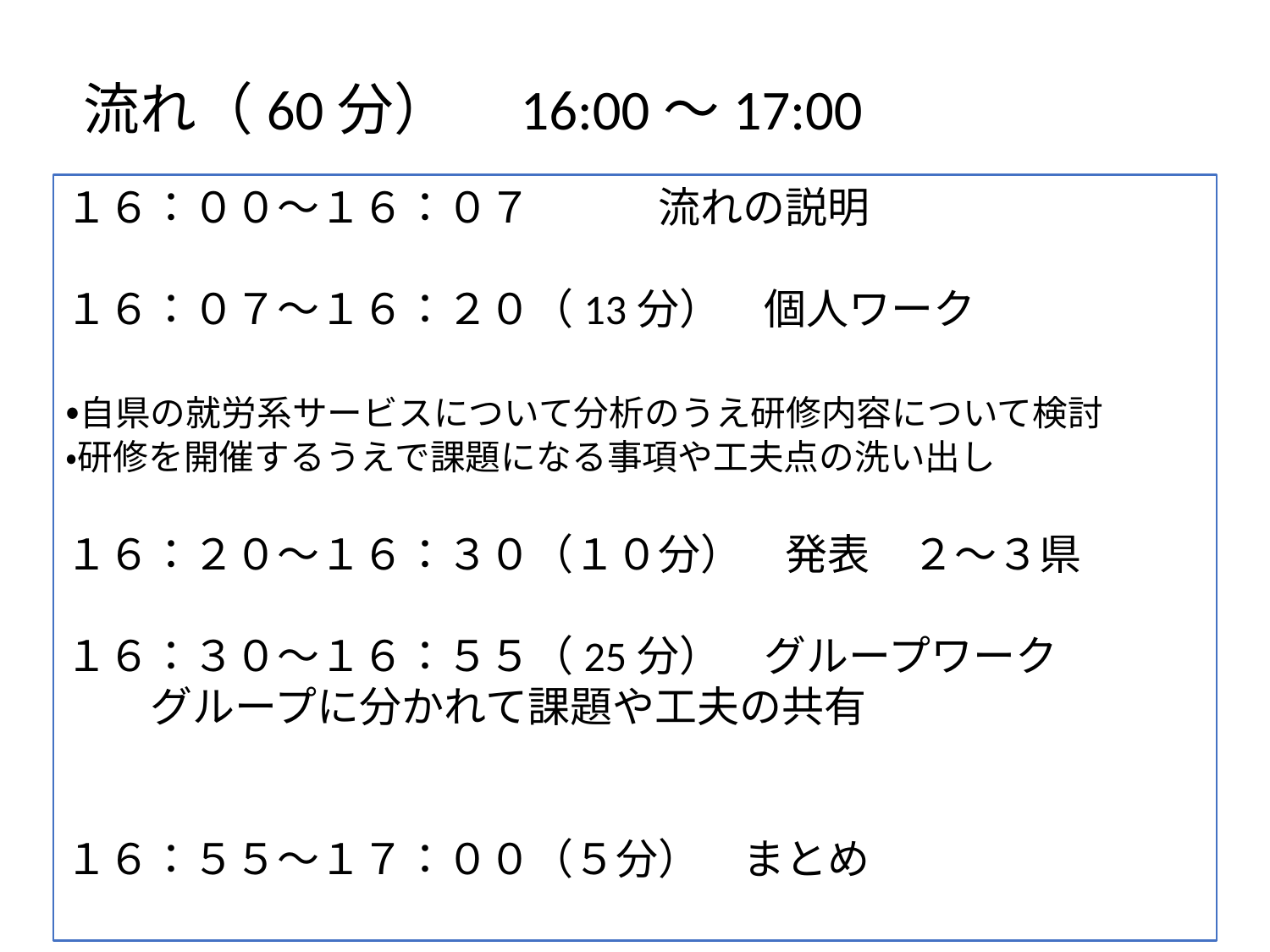

流れ（60分）　16:00～17:00
１６：００～１６：０７　　　流れの説明

１６：０７～１６：２０（13分）　個人ワーク

・自県の就労系サービスについて分析のうえ研修内容について検討
・研修を開催するうえで課題になる事項や工夫点の洗い出し

１６：２０～１６：３０（１０分）　発表　２～３県

１６：３０～１６：５５（25分）　グループワーク
　　グループに分かれて課題や工夫の共有

１６：５５～１７：００（５分）　まとめ